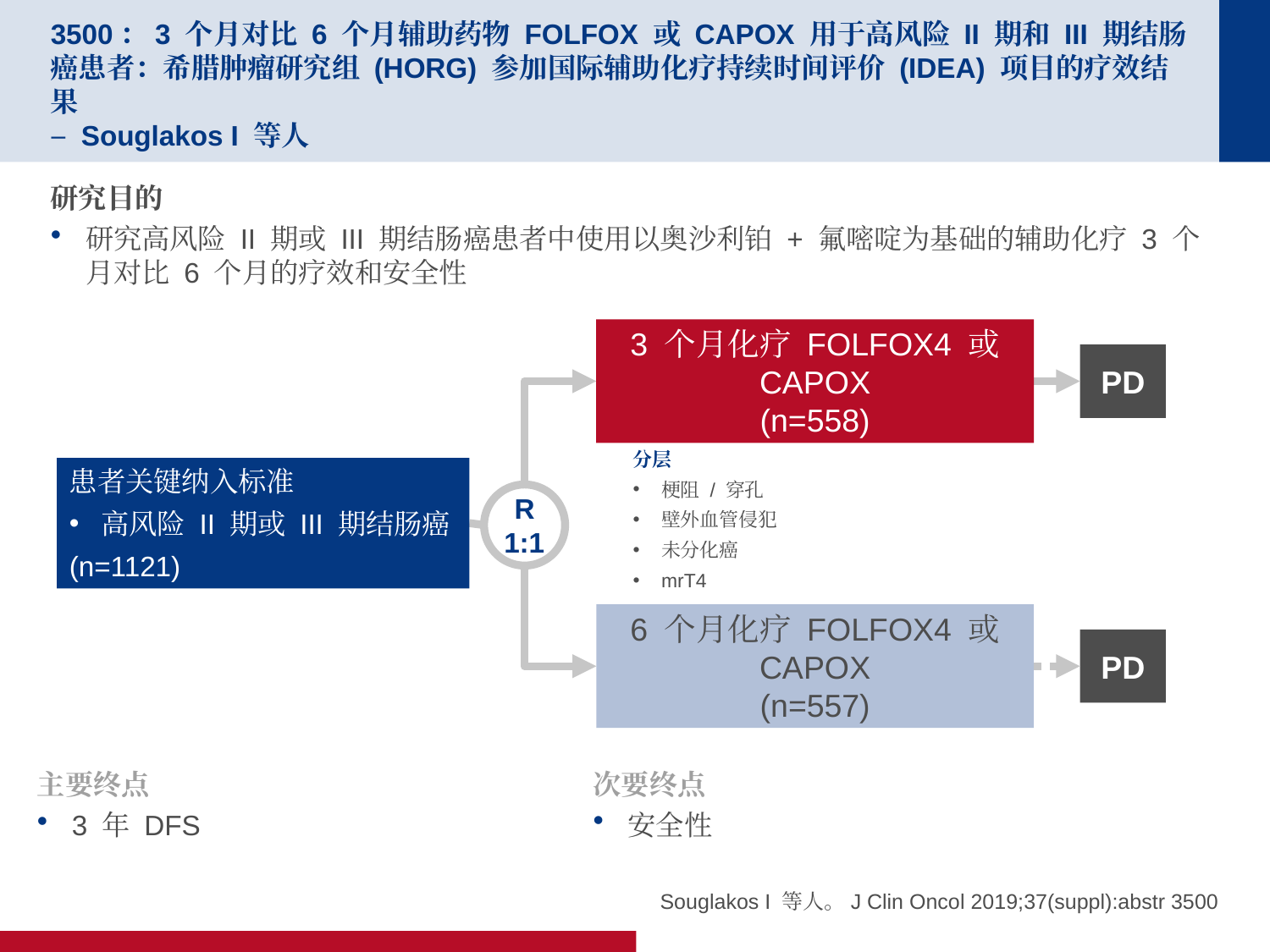

# 3500：3 个月对比 6 个月辅助药物 FOLFOX 或 CAPOX 用于高风险 II 期和 III 期结肠癌患者：希腊肿瘤研究组 (HORG) 参加国际辅助化疗持续时间评价 (IDEA) 项目的疗效结果 – Souglakos I 等人
研究目的
研究高风险 II 期或 III 期结肠癌患者中使用以奥沙利铂 + 氟嘧啶为基础的辅助化疗 3 个月对比 6 个月的疗效和安全性
3 个月化疗 FOLFOX4 或 CAPOX
(n=558)
PD
分层
梗阻 / 穿孔
壁外血管侵犯
未分化癌
mrT4
患者关键纳入标准
高风险 II 期或 III 期结肠癌
(n=1121)
R
1:1
6 个月化疗 FOLFOX4 或 CAPOX
(n=557)
PD
主要终点
3 年 DFS

次要终点
安全性
Souglakos I 等人。J Clin Oncol 2019;37(suppl):abstr 3500